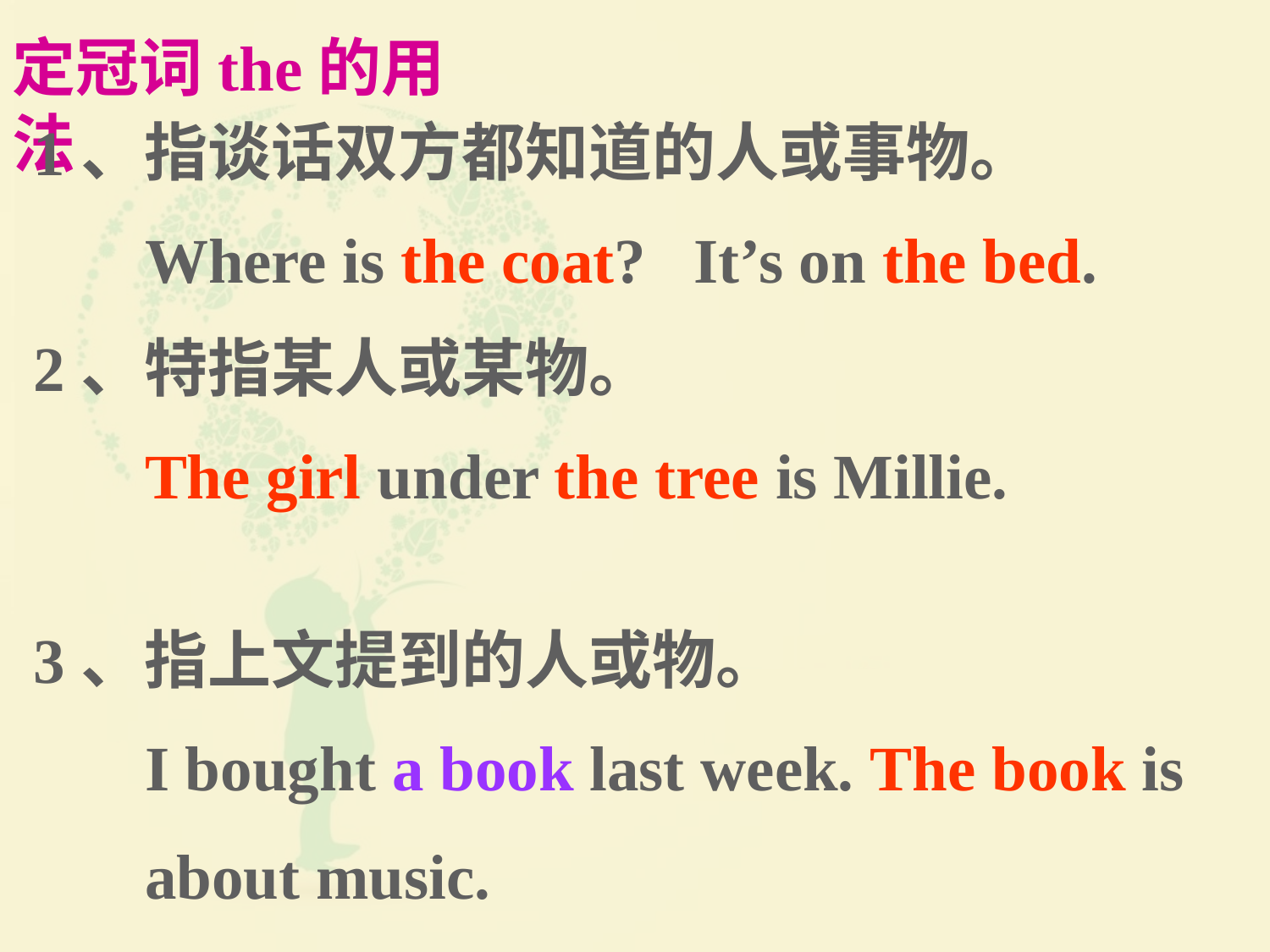

定冠词the的用法
1、指谈话双方都知道的人或事物。
       Where is the coat?   It’s on the bed.
2、特指某人或某物。
       The girl under the tree is Millie.
3、指上文提到的人或物。
       I bought a book last week. The book is
       about music.